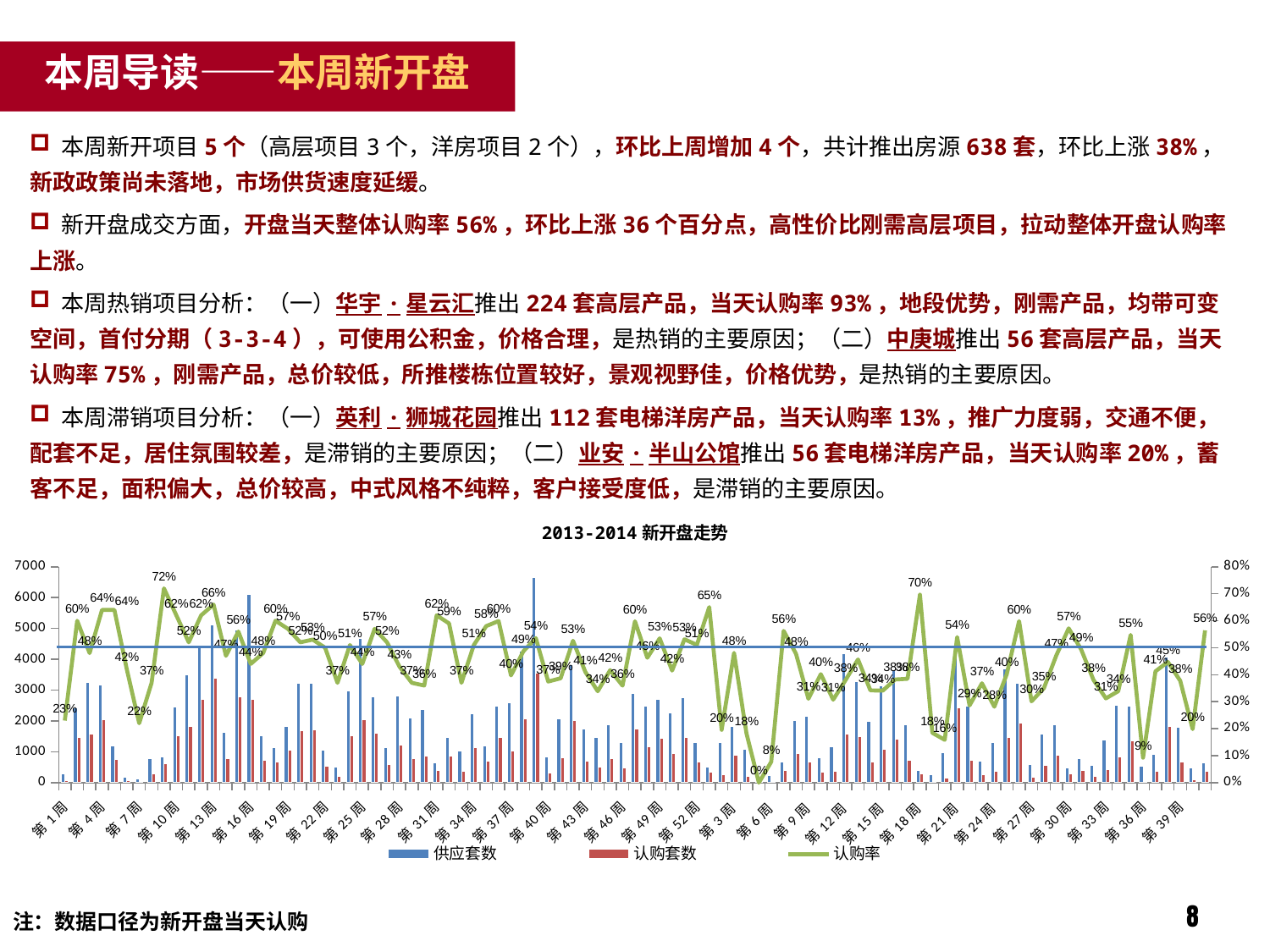

本周导读——本周新开盘
 本周新开项目5个（高层项目3个，洋房项目2个），环比上周增加4个，共计推出房源638套，环比上涨38%，新政政策尚未落地，市场供货速度延缓。
 新开盘成交方面，开盘当天整体认购率56%，环比上涨36个百分点，高性价比刚需高层项目，拉动整体开盘认购率上涨。
 本周热销项目分析：（一）华宇·星云汇推出224套高层产品，当天认购率93%，地段优势，刚需产品，均带可变空间，首付分期（3-3-4），可使用公积金，价格合理，是热销的主要原因；（二）中庚城推出56套高层产品，当天认购率75%，刚需产品，总价较低，所推楼栋位置较好，景观视野佳，价格优势，是热销的主要原因。
 本周滞销项目分析：（一）英利·狮城花园推出112套电梯洋房产品，当天认购率13%，推广力度弱，交通不便，配套不足，居住氛围较差，是滞销的主要原因；（二）业安·半山公馆推出56套电梯洋房产品，当天认购率20%，蓄客不足，面积偏大，总价较高，中式风格不纯粹，客户接受度低，是滞销的主要原因。

### Chart

| Category | 供应套数 | 认购套数 | 认购率 |
|---|---|---|---|
| 第1周 | 291.0 | 66.0 | 0.23 |
| 第2周 | 2430.0 | 1458.0 | 0.6000000000000006 |
| 第3周 | 3249.0 | 1560.0 | 0.4800000000000003 |
| 第4周 | 3167.0 | 2029.0 | 0.6400000000000008 |
| 第5周 | 1193.0 | 759.0 | 0.6400000000000008 |
| 第6周 | 180.0 | 75.0 | 0.4200000000000003 |
| 第7周 | 112.0 | 25.0 | 0.22 |
| 第8周 | 790.0 | 292.0 | 0.37000000000000033 |
| 第9周 | 838.0 | 604.0 | 0.7200000000000006 |
| 第10周 | 2448.0 | 1520.0 | 0.6200000000000007 |
| 第11周 | 3502.0 | 1811.0 | 0.52 |
| 第12周 | 4362.0 | 2688.0 | 0.6200000000000007 |
| 第13周 | 5118.0 | 3392.0 | 0.6600000000000009 |
| 第14周 | 1641.0 | 766.0 | 0.4700000000000001 |
| 第15周 | 4958.0 | 2768.0 | 0.56 |
| 第16周 | 6103.0 | 2704.0 | 0.44 |
| 第17周 | 1510.0 | 726.0 | 0.4800000000000003 |
| 第18周 | 1143.0 | 682.0 | 0.6000000000000006 |
| 第19周 | 1830.0 | 1044.0 | 0.57 |
| 第20周 | 3220.0 | 1682.0 | 0.52 |
| 第21周 | 3220.0 | 1722.0 | 0.53 |
| 第22周 | 1048.0 | 528.0 | 0.5 |
| 第23周 | 507.0 | 190.0 | 0.37000000000000033 |
| 第24周 | 2981.0 | 1508.0 | 0.51 |
| 第25周 | 4685.0 | 2044.0 | 0.44 |
| 第26周 | 2793.0 | 1605.0 | 0.57 |
| 第27周 | 1145.0 | 591.0 | 0.52 |
| 第28周 | 2798.0 | 1215.0 | 0.4300000000000003 |
| 第29周 | 2105.0 | 771.0 | 0.37000000000000033 |
| 第30周 | 2370.0 | 860.0 | 0.3600000000000003 |
| 第31周 | 639.0 | 398.0 | 0.6200000000000007 |
| 第32周 | 1458.0 | 861.0 | 0.59 |
| 第33周 | 1021.0 | 375.0 | 0.37000000000000033 |
| 第34周 | 2240.0 | 1148.0 | 0.51 |
| 第35周 | 1203.0 | 701.0 | 0.5800000000000001 |
| 第36周 | 2468.0 | 1478.0 | 0.5988654781199352 |
| 第37周 | 2584.0 | 1027.0 | 0.3974458204334365 |
| 第38周 | 4257.0 | 2073.0 | 0.48696264975334785 |
| 第39周 | 6649.0 | 3562.0 | 0.5357196570912925 |
| 第40周 | 846.0 | 317.0 | 0.37470449172576875 |
| 第41周 | 2079.0 | 804.0 | 0.38672438672438725 |
| 第42周 | 3830.0 | 2014.0 | 0.5258485639686684 |
| 第43周 | 1728.0 | 709.0 | 0.41030092592592654 |
| 第44周 | 1458.0 | 494.0 | 0.3388203017832657 |
| 第45周 | 1871.0 | 780.0 | 0.4168893639764839 |
| 第46周 | 1310.0 | 471.0 | 0.35954198473282484 |
| 第47周 | 2885.0 | 1725.0 | 0.5979202772963604 |
| 第48周 | 2482.0 | 1149.0 | 0.4629331184528606 |
| 第49周 | 2695.0 | 1441.0 | 0.5346938775510212 |
| 第50周 | 2271.0 | 943.0 | 0.41523557904007047 |
| 第51周 | 2752.0 | 1462.0 | 0.53125 |
| 第52周 | 1291.0 | 659.0 | 0.5104570100697134 |
| 第1周  | 509.0 | 331.0 | 0.6502946954813368 |
| 第2周  | 1292.0 | 253.0 | 0.1958204334365327 |
| 第3周  | 1828.0 | 879.0 | 0.48085339168490215 |
| 第4周  | 1081.0 | 198.0 | 0.18316373728029622 |
| 第5周  | 0.0 | 0.0 | 0.0 |
| 第6周  | 220.0 | 17.0 | 0.07727272727272731 |
| 第7周  | 681.0 | 383.0 | 0.5624082232011755 |
| 第8周  | 1999.0 | 955.0 | 0.4777388694347174 |
| 第9周  | 2153.0 | 669.0 | 0.3107292150487693 |
| 第10周  | 813.0 | 327.0 | 0.4022140221402214 |
| 第11周  | 1152.0 | 354.0 | 0.3072916666666668 |
| 第12周  | 4174.0 | 1587.0 | 0.3802108289410641 |
| 第13周  | 3268.0 | 1492.0 | 0.4565483476132191 |
| 第14周  | 1994.0 | 682.0 | 0.34202607823470466 |
| 第15周  | 3145.0 | 1073.0 | 0.3411764705882353 |
| 第16周  | 3669.0 | 1403.0 | 0.38239302262196784 |
| 第17周  | 1876.0 | 722.0 | 0.38486140724946794 |
| 第18周  | 392.0 | 273.0 | 0.6964285714285723 |
| 第19周  | 271.0 | 50.0 | 0.1845018450184502 |
| 第20周  | 983.0 | 156.0 | 0.1586978636826044 |
| 第21周  | 4493.0 | 2423.0 | 0.5392833296238594 |
| 第22周  | 2490.0 | 712.0 | 0.28594377510040203 |
| 第23周  | 706.0 | 260.0 | 0.36827195467422097 |
| 第24周  | 1301.0 | 366.0 | 0.28132205995388226 |
| 第25周  | 3684.0 | 1478.0 | 0.4011943539630836 |
| 第26周 | 3216.0 | 1925.0 | 0.5985696517412927 |
| 第27周 | 581.0 | 175.0 | 0.3012048192771089 |
| 第28周 | 1585.0 | 555.0 | 0.3501577287066246 |
| 第29周 | 1884.0 | 888.0 | 0.47133757961783473 |
| 第30周 | 481.0 | 275.0 | 0.5717255717255725 |
| 第31周 | 775.0 | 383.0 | 0.4941935483870968 |
| 第32周 | 570.0 | 217.0 | 0.38070175438596526 |
| 第33周 | 1374.0 | 429.0 | 0.31222707423580837 |
| 第34周 | 2499.0 | 847.0 | 0.3389355742296926 |
| 第35周 | 2490.0 | 1363.0 | 0.5473895582329316 |
| 第36周 | 541.0 | 50.0 | 0.09242144177449173 |
| 第37周 | 919.0 | 379.0 | 0.4124047878128412 |
| 第38周 | 4082.0 | 1826.0 | 0.4473297403233709 |
| 第39周 | 1799.0 | 679.0 | 0.377431906614786 |
| 第40周 | 464.0 | 92.0 | 0.19827586206896552 |
| 第41周 | 638.0 | 360.0 | 0.5642633228840125 |
注：数据口径为新开盘当天认购
8